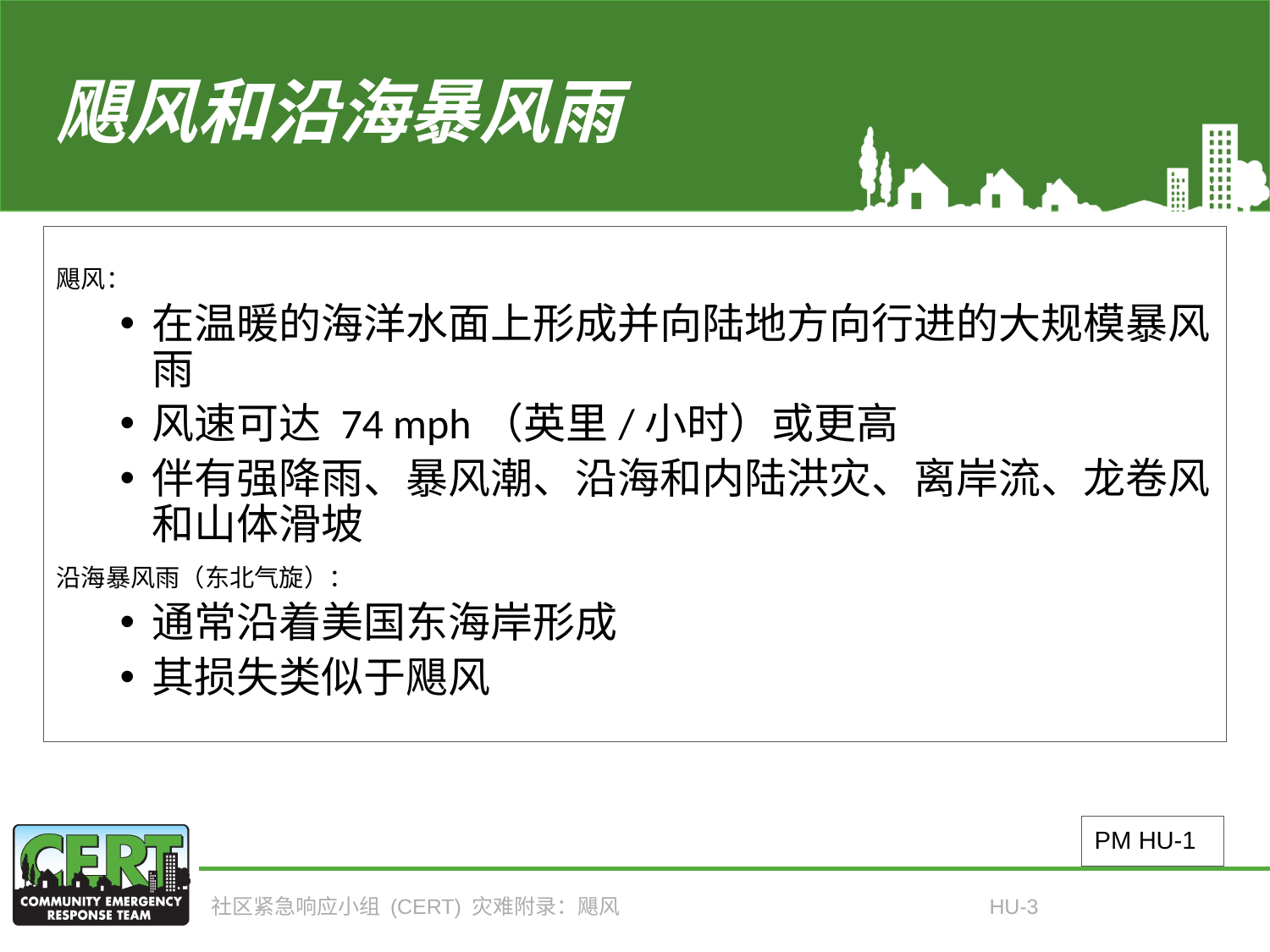

# 飓风和沿海暴风雨
飓风：
在温暖的海洋水面上形成并向陆地方向行进的大规模暴风雨
风速可达 74 mph（英里/小时）或更高
伴有强降雨、暴风潮、沿海和内陆洪灾、离岸流、龙卷风和山体滑坡
沿海暴风雨（东北气旋）：
通常沿着美国东海岸形成
其损失类似于飓风
PM HU-1
社区紧急响应小组 (CERT) 灾难附录：飓风
HU-3